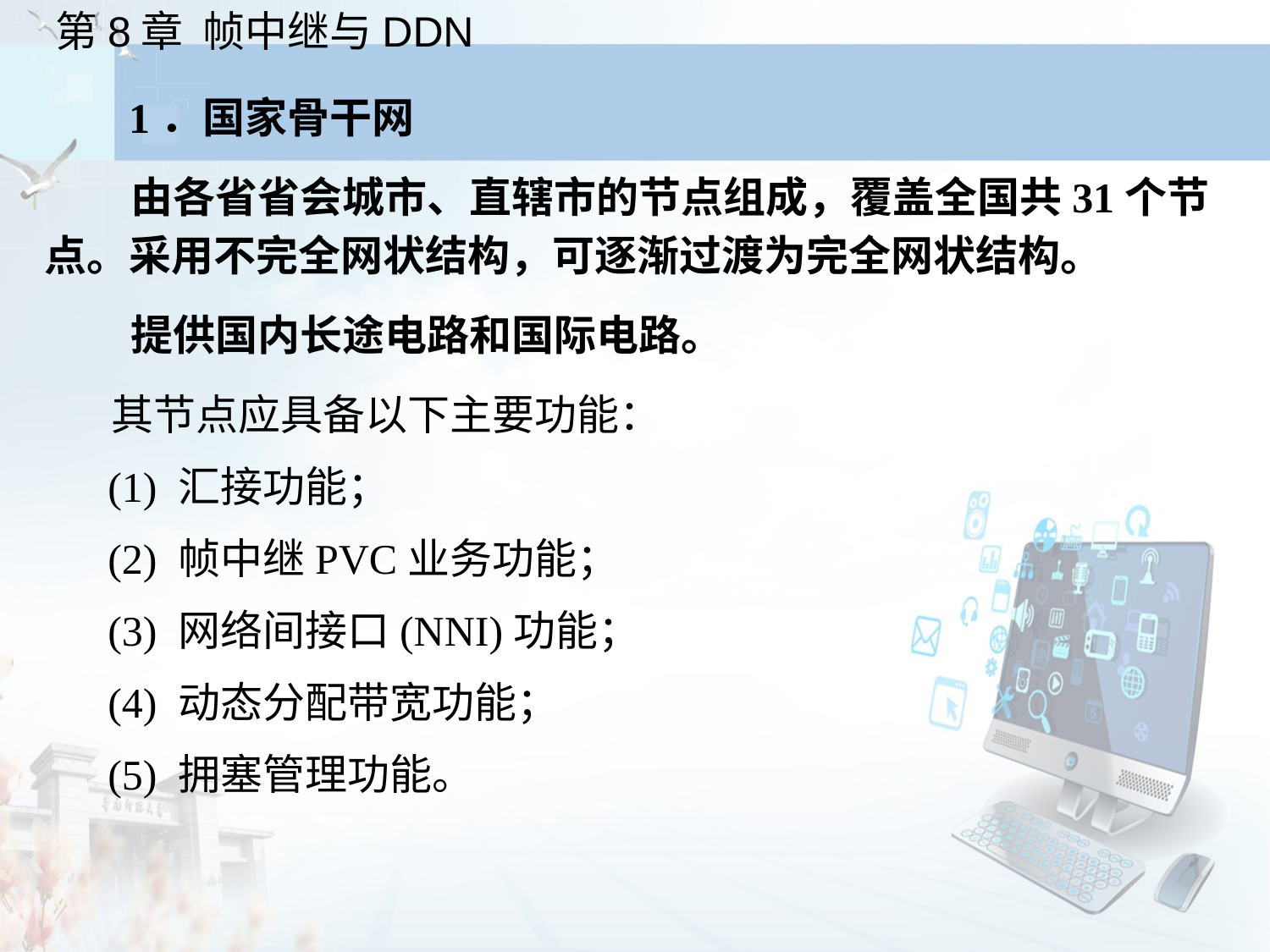

1．国家骨干网
        由各省省会城市、直辖市的节点组成，覆盖全国共31个节点。采用不完全网状结构，可逐渐过渡为完全网状结构。
        提供国内长途电路和国际电路。
      其节点应具备以下主要功能：
(1) 汇接功能；
(2) 帧中继PVC业务功能；
(3) 网络间接口(NNI)功能；
(4) 动态分配带宽功能；
(5) 拥塞管理功能。